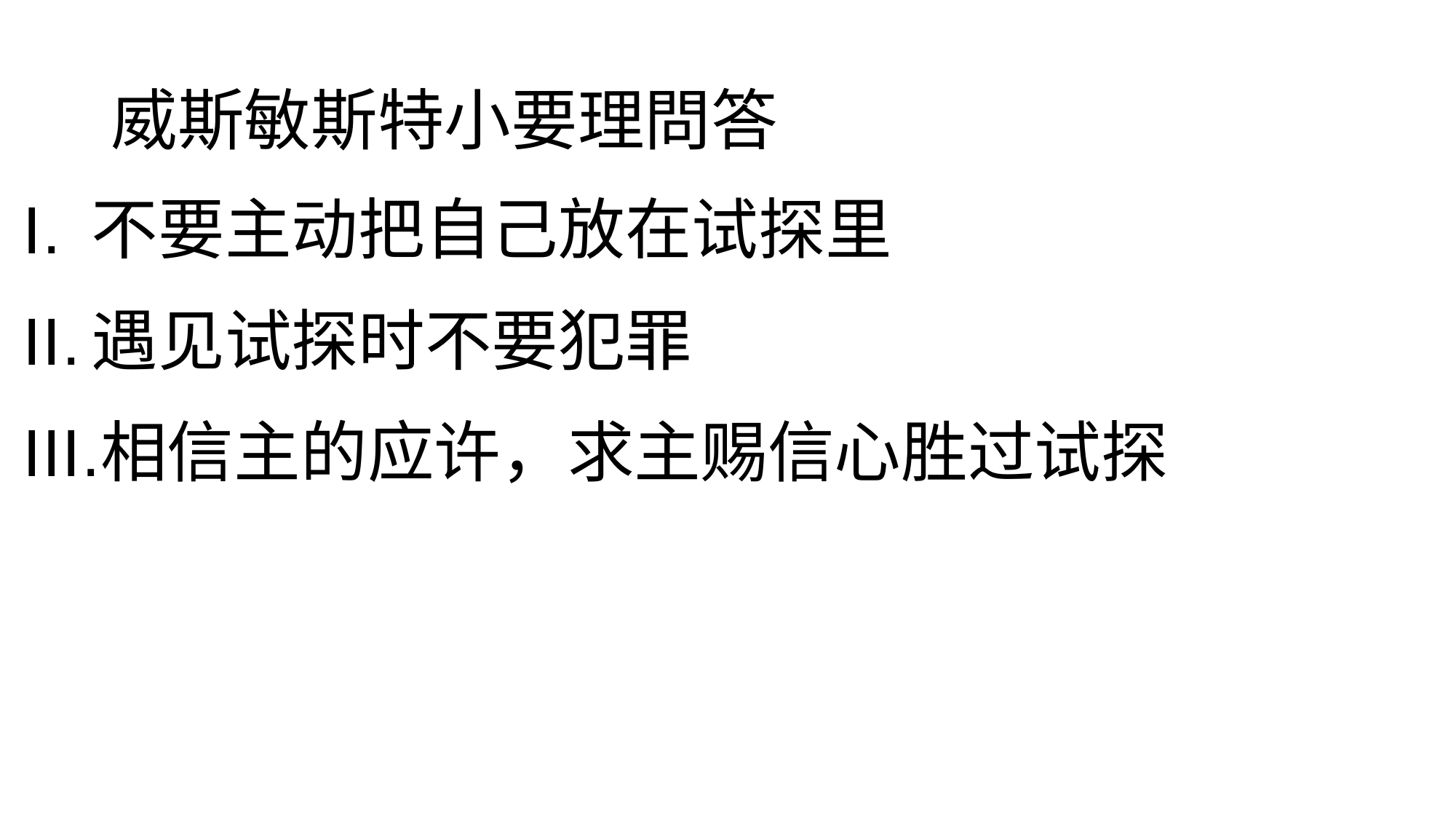

# 威斯敏斯特小要理問答
不要主动把自己放在试探里
遇见试探时不要犯罪
相信主的应许，求主赐信心胜过试探